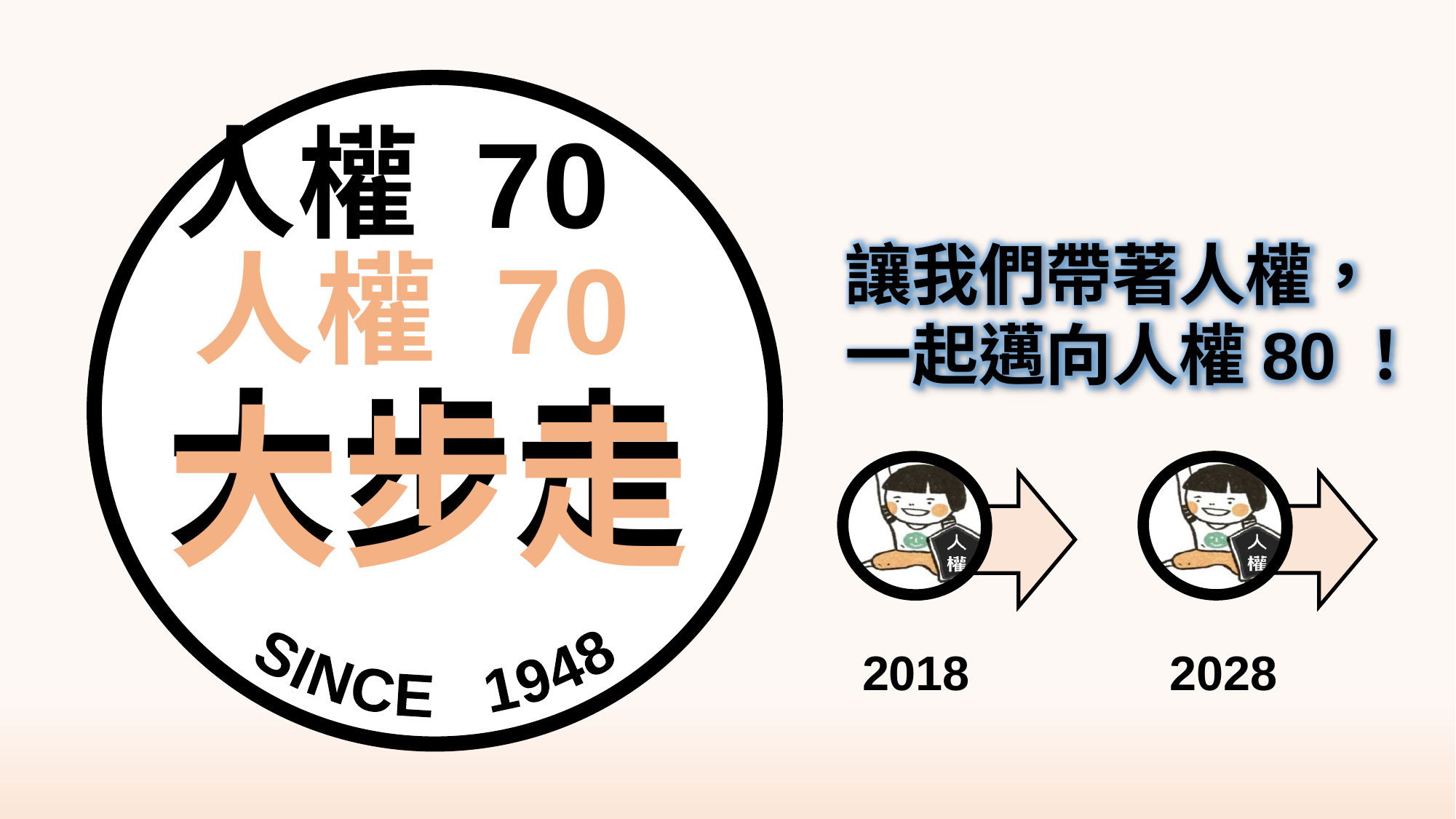

SINCE   1948
人權 70
大步走
讓我們帶著人權，一起邁向人權80！
# 人權 70 大步走

2018
2028